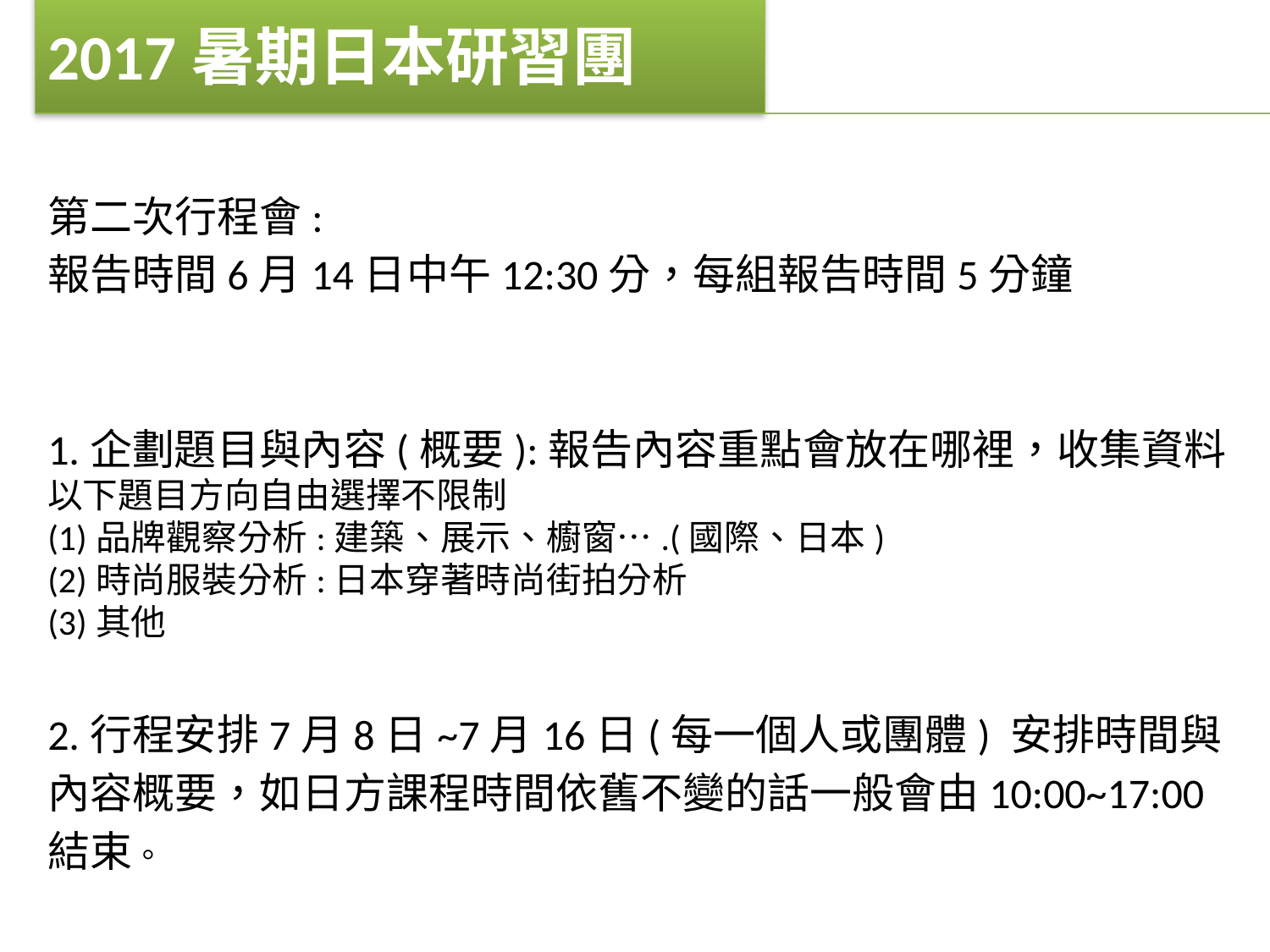

2017暑期日本研習團
第二次行程會:
報告時間6月14日中午12:30分，每組報告時間5分鐘

1.企劃題目與內容(概要):報告內容重點會放在哪裡，收集資料
以下題目方向自由選擇不限制
(1)品牌觀察分析:建築、展示、櫥窗….(國際、日本)
(2)時尚服裝分析:日本穿著時尚街拍分析
(3)其他

2.行程安排7月8日~7月16日(每一個人或團體) 安排時間與內容概要，如日方課程時間依舊不變的話一般會由10:00~17:00結束。